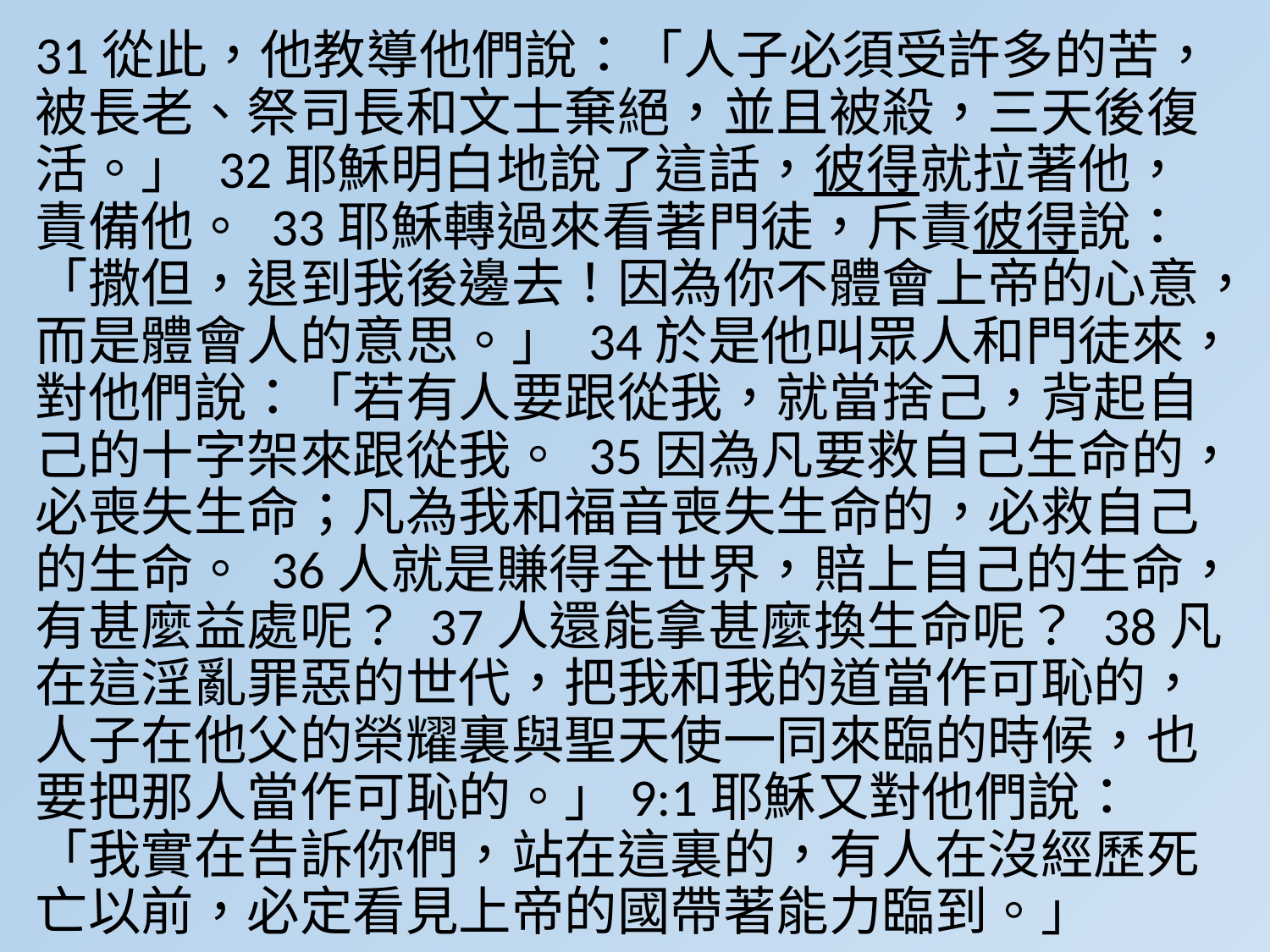

31從此，他教導他們說：「人子必須受許多的苦，被長老、祭司長和文士棄絕，並且被殺，三天後復活。」 32耶穌明白地說了這話，彼得就拉著他，責備他。 33耶穌轉過來看著門徒，斥責彼得說：「撒但，退到我後邊去！因為你不體會上帝的心意，而是體會人的意思。」 34於是他叫眾人和門徒來，對他們說：「若有人要跟從我，就當捨己，背起自己的十字架來跟從我。 35因為凡要救自己生命的，必喪失生命；凡為我和福音喪失生命的，必救自己的生命。 36人就是賺得全世界，賠上自己的生命，有甚麼益處呢？ 37人還能拿甚麼換生命呢？ 38凡在這淫亂罪惡的世代，把我和我的道當作可恥的，人子在他父的榮耀裏與聖天使一同來臨的時候，也要把那人當作可恥的。」9:1耶穌又對他們說：「我實在告訴你們，站在這裏的，有人在沒經歷死亡以前，必定看見上帝的國帶著能力臨到。」